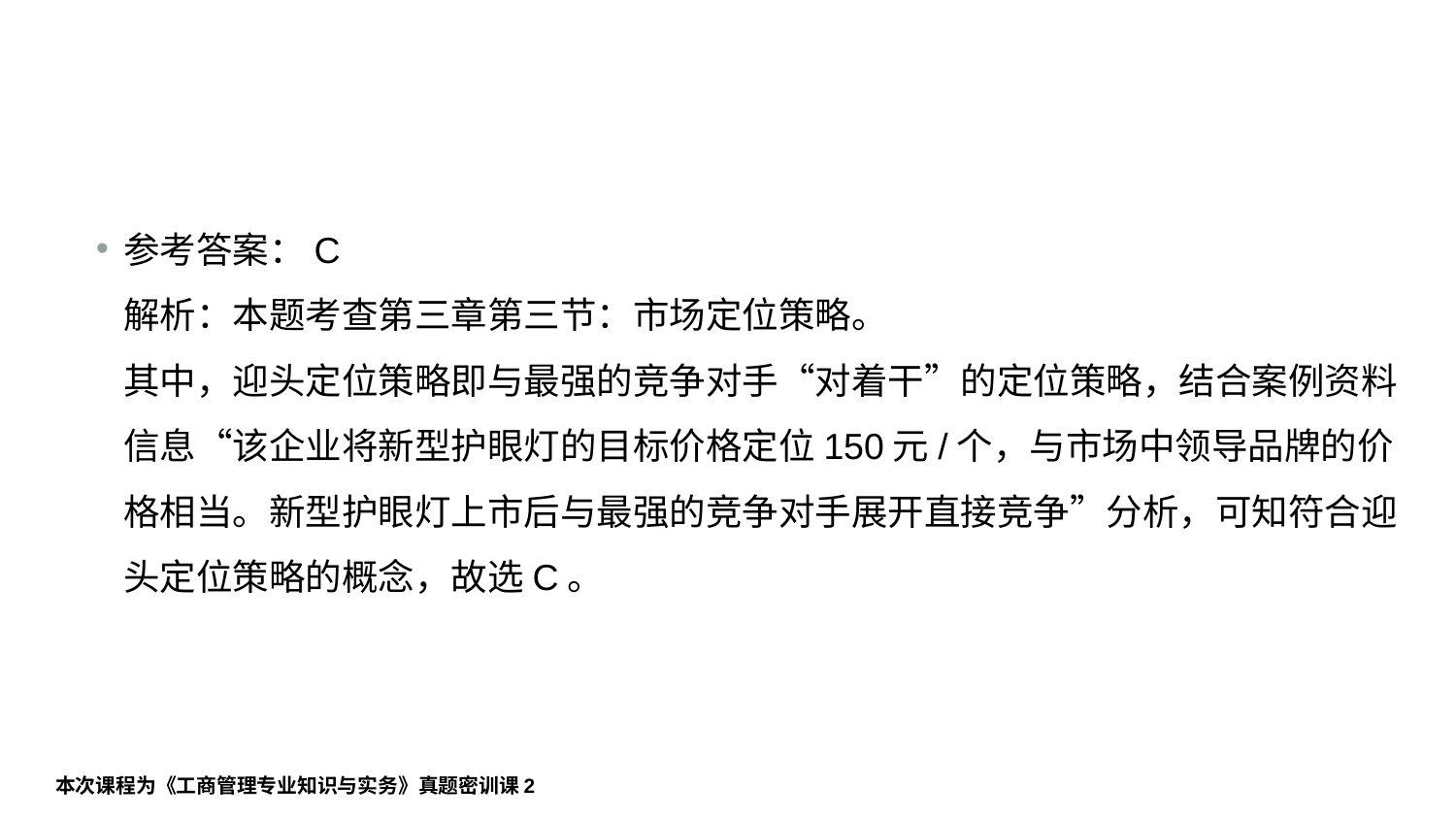

参考答案：C
解析：本题考查第三章第三节：市场定位策略。
其中，迎头定位策略即与最强的竞争对手“对着干”的定位策略，结合案例资料信息“该企业将新型护眼灯的目标价格定位150元/个，与市场中领导品牌的价格相当。新型护眼灯上市后与最强的竞争对手展开直接竞争”分析，可知符合迎头定位策略的概念，故选C。